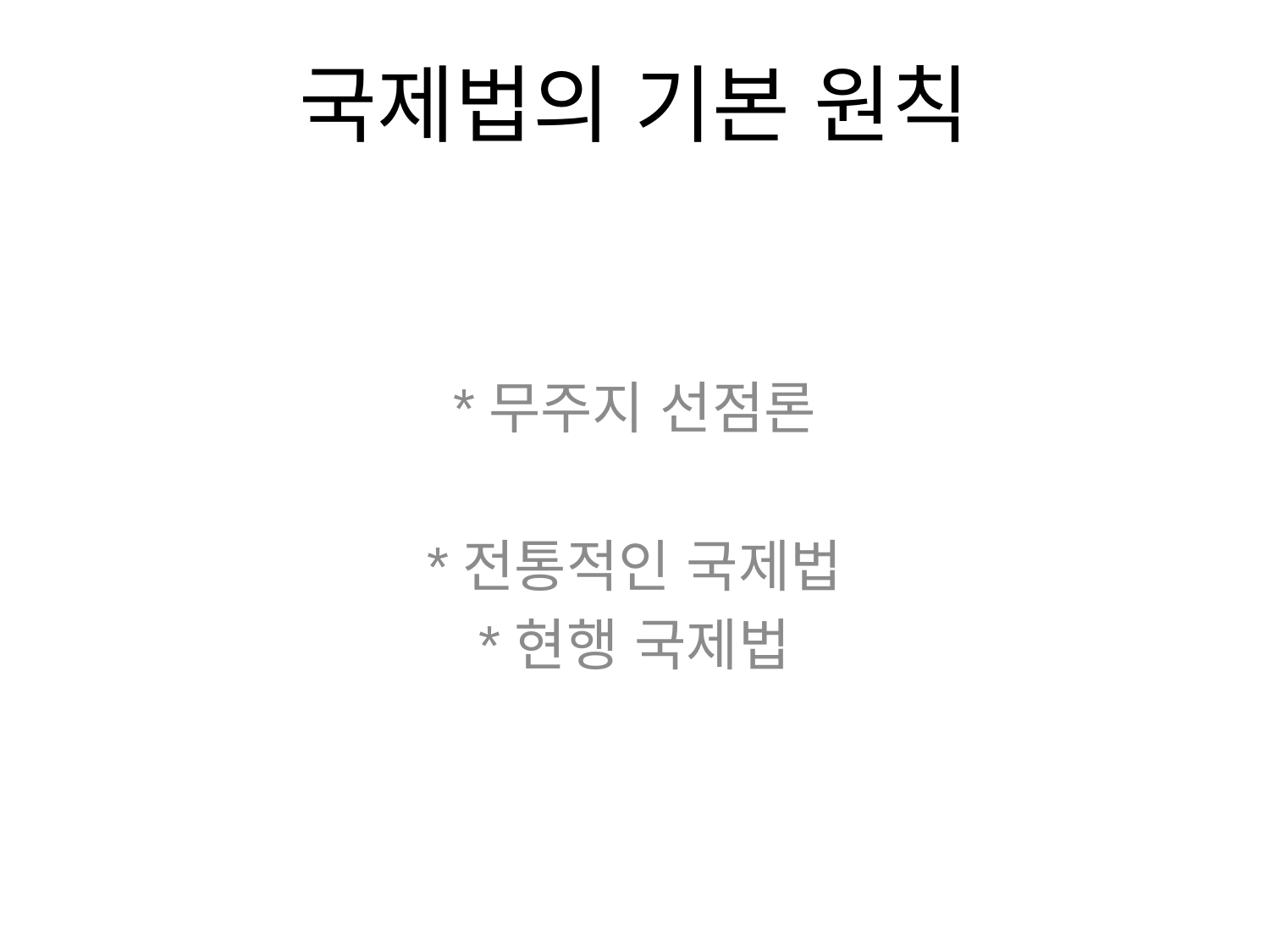

# 국제법의 기본 원칙

*무주지 선점론

*전통적인 국제법
*현행 국제법